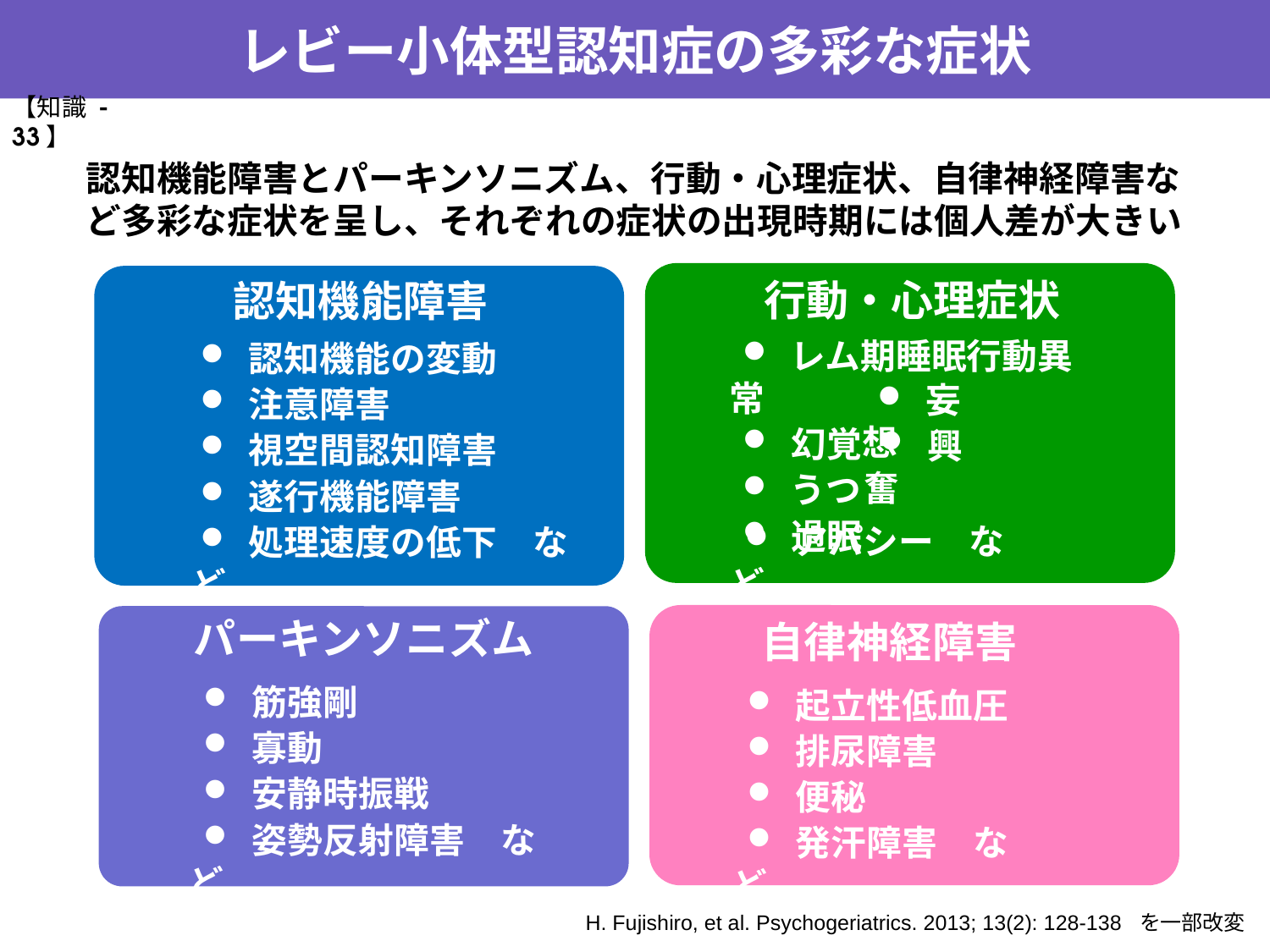

レビー小体型認知症の多彩な症状
【知識 -33】
認知機能障害とパーキンソニズム、行動・心理症状、自律神経障害など多彩な症状を呈し、それぞれの症状の出現時期には個人差が大きい

行動・心理症状
認知機能障害
 レム期睡眠行動異常
 幻覚
 うつ
 過眠
 認知機能の変動
 注意障害
 視空間認知障害
 遂行機能障害
 処理速度の低下　など
 妄想
 興奮
 アパシー　など

パーキンソニズム
自律神経障害
 筋強剛
 寡動
 安静時振戦
 姿勢反射障害　など
 起立性低血圧
 排尿障害
 便秘
 発汗障害　など
H. Fujishiro, et al. Psychogeriatrics. 2013; 13(2): 128-138  を一部改変